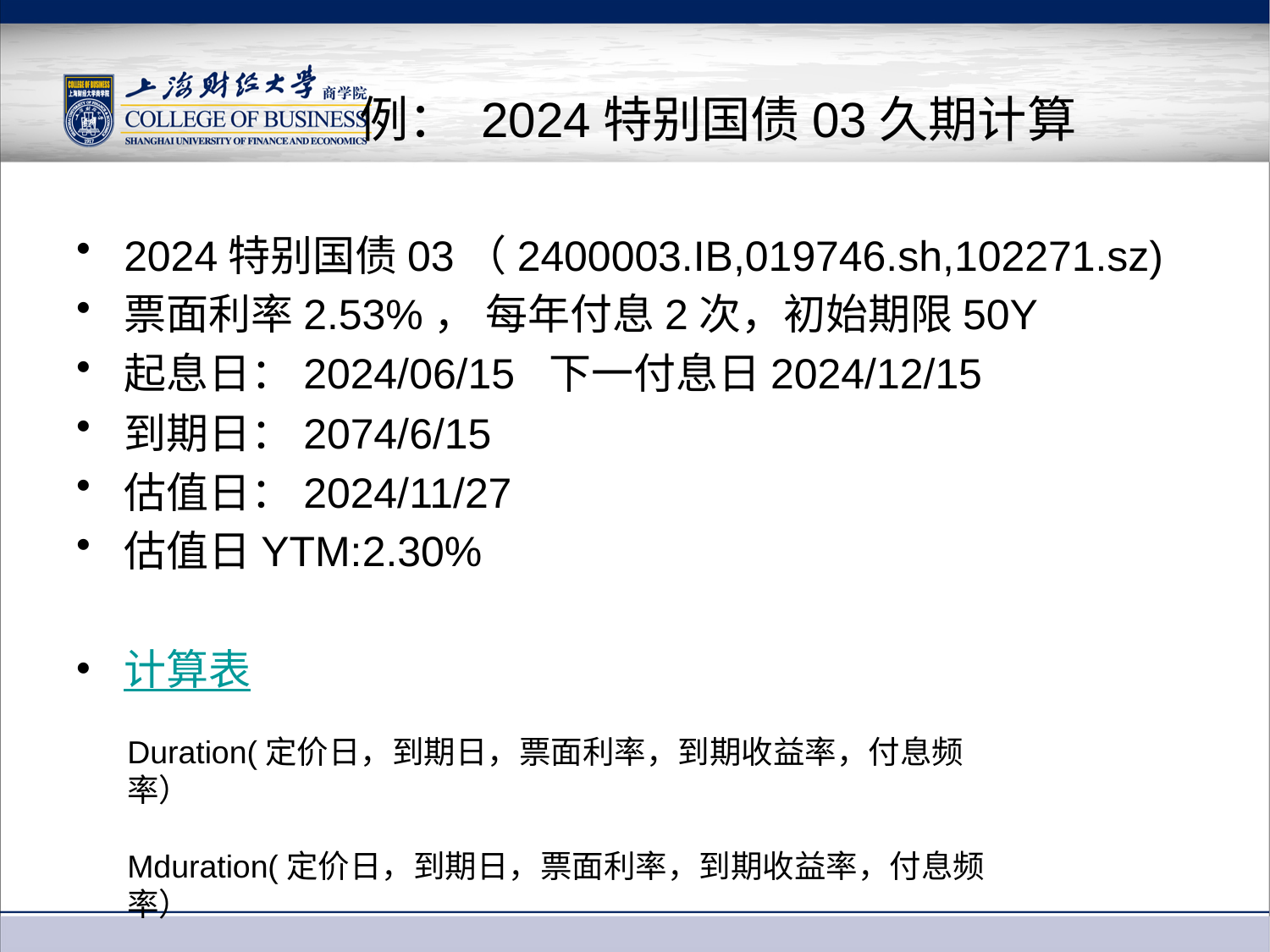

# 例： 2024特别国债03久期计算
2024特别国债03（2400003.IB,019746.sh,102271.sz)
票面利率2.53%， 每年付息2次，初始期限50Y
起息日：2024/06/15  下一付息日2024/12/15
到期日：2074/6/15
估值日：2024/11/27
估值日YTM:2.30%

计算表
Duration(定价日，到期日，票面利率，到期收益率，付息频率）

Mduration(定价日，到期日，票面利率，到期收益率，付息频率）